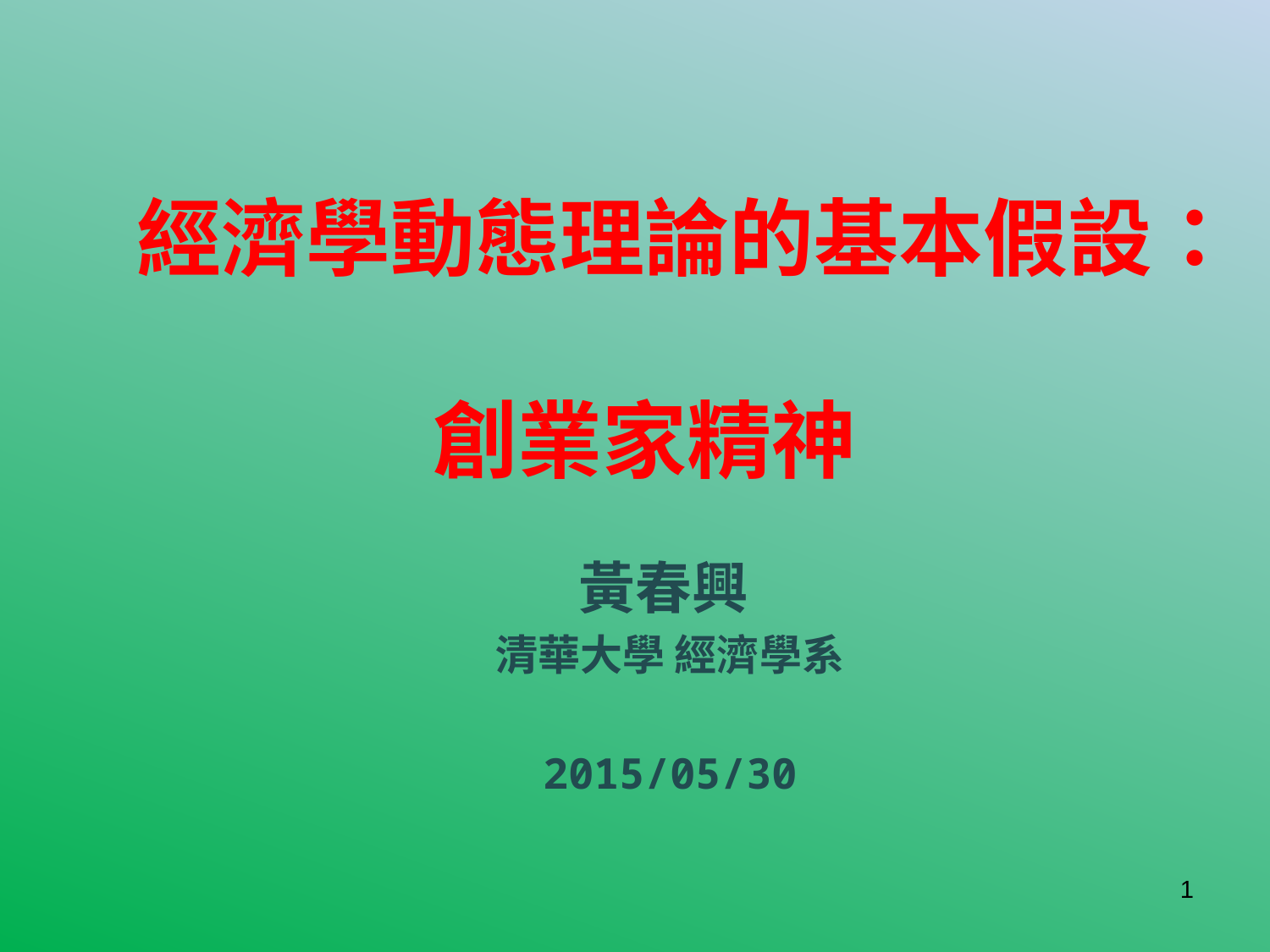

# 經濟學動態理論的基本假設： 創業家精神
黃春興
清華大學 經濟學系

2015/05/30

1